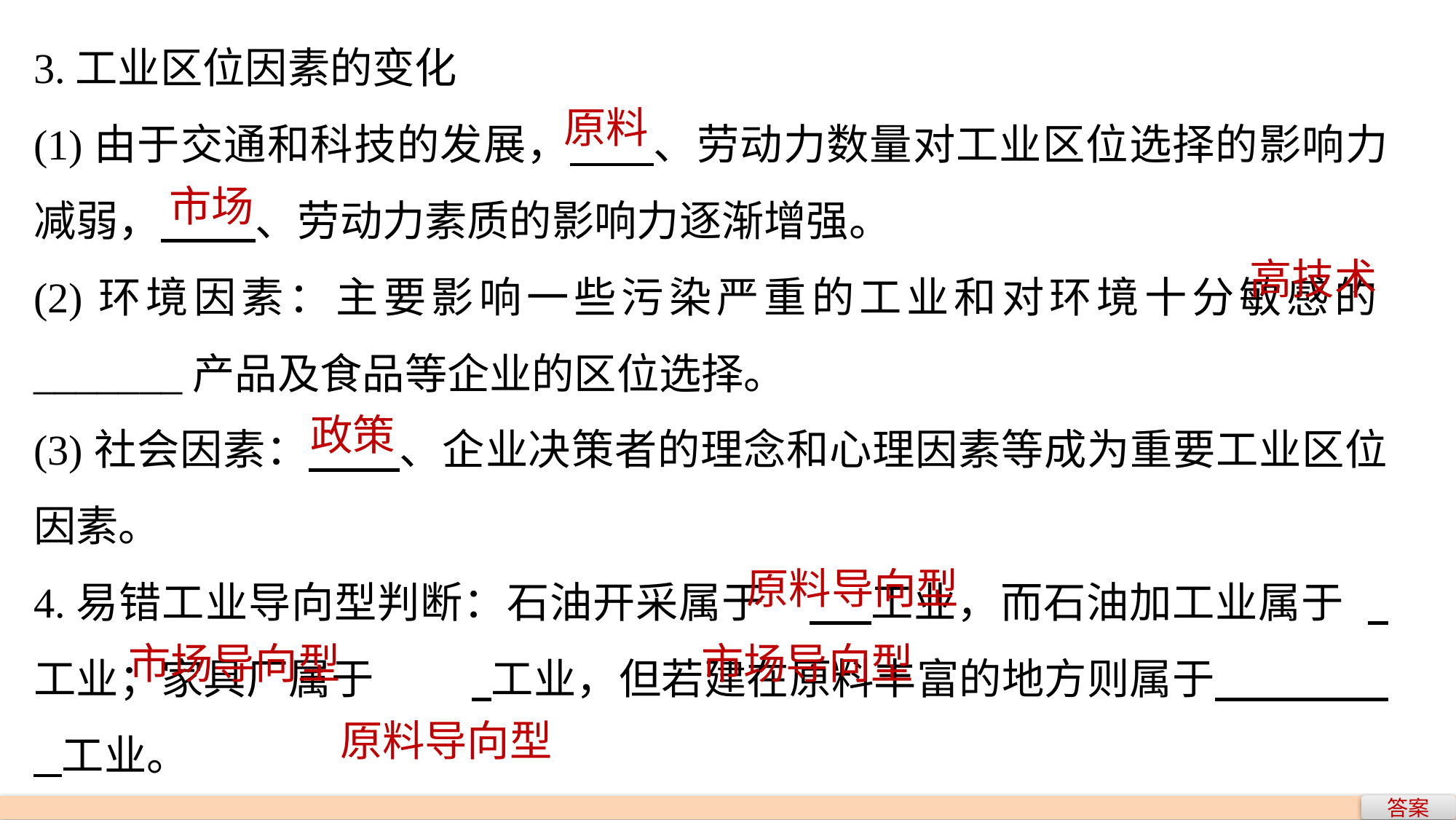

3.工业区位因素的变化
(1)由于交通和科技的发展，        、劳动力数量对工业区位选择的影响力减弱，          、劳动力素质的影响力逐渐增强。
(2)环境因素：主要影响一些污染严重的工业和对环境十分敏感的_______产品及食品等企业的区位选择。
(3)社会因素：         、企业决策者的理念和心理因素等成为重要工业区位因素。
4.易错工业导向型判断：石油开采属于	      工业，而石油加工业属于	   工业；家具厂属于	  工业，但若建在原料丰富的地方则属于                      工业。
原料
市场
高技术
政策
原料导向型
市场导向型
市场导向型
原料导向型
答案